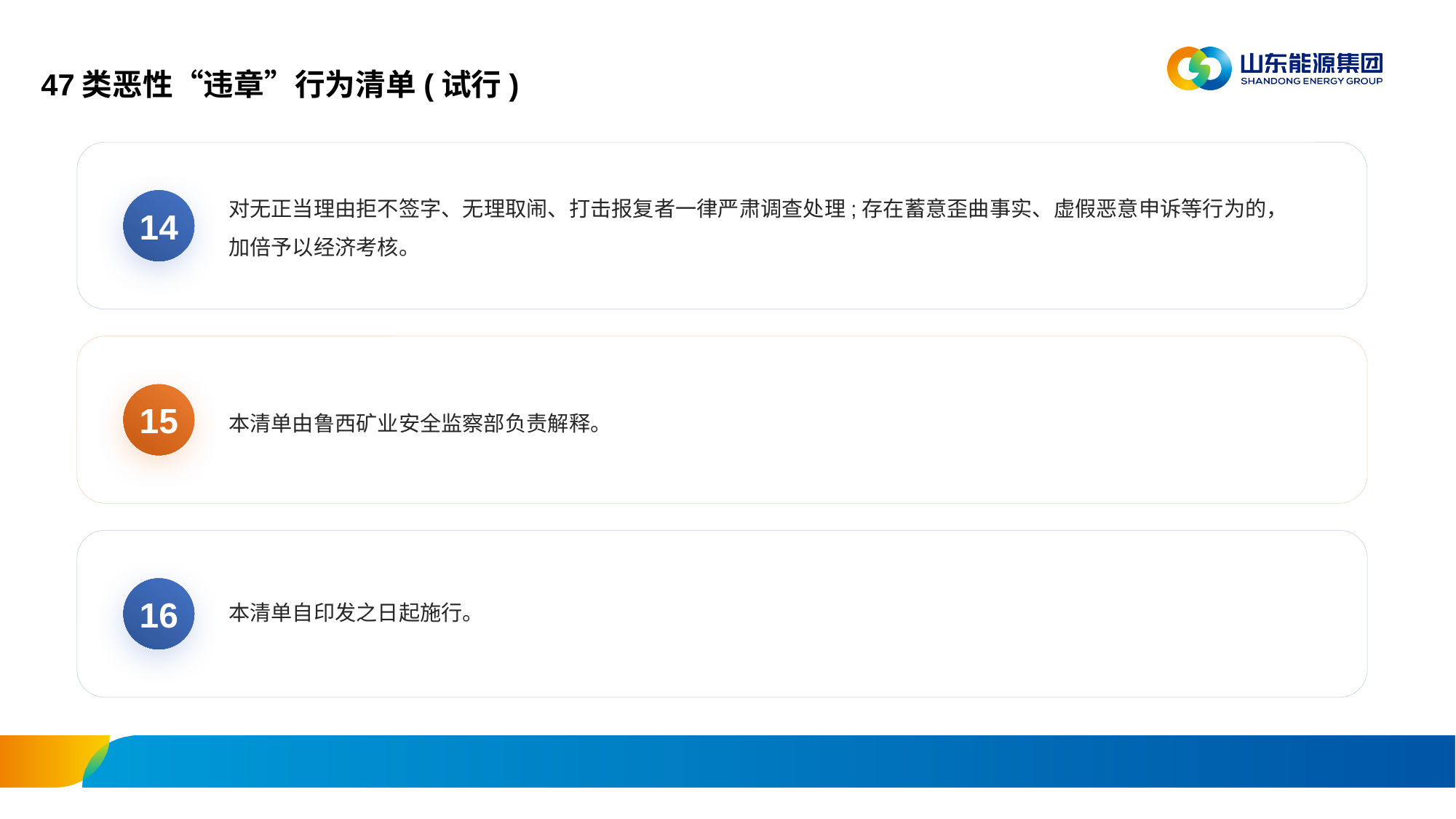

47类恶性“违章”行为清单(试行)

对无正当理由拒不签字、无理取闹、打击报复者一律严肃调查处理;存在蓄意歪曲事实、虚假恶意申诉等行为的，加倍予以经济考核。
14

15
本清单由鲁西矿业安全监察部负责解释。

16
本清单自印发之日起施行。